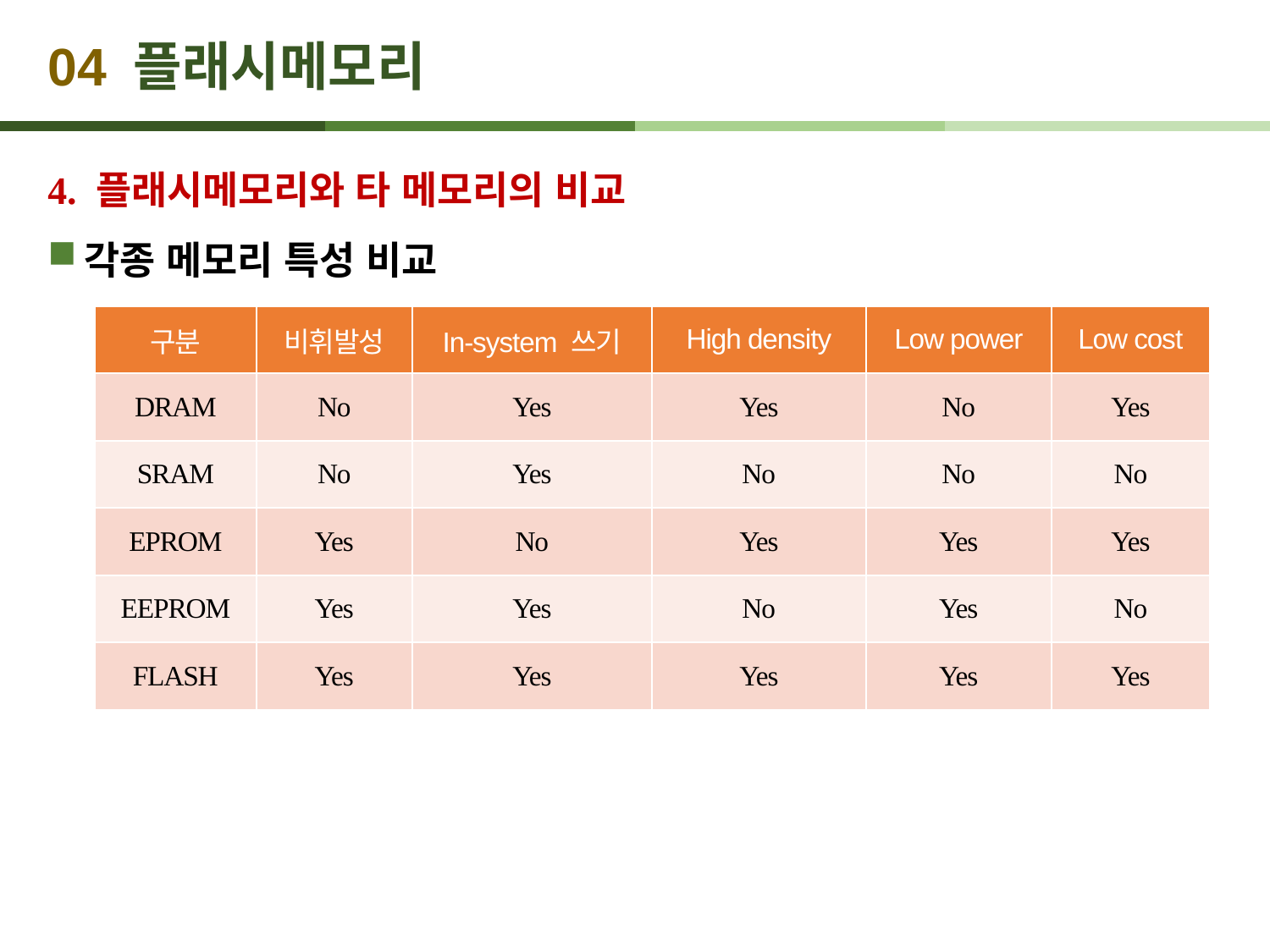

# 04 플래시메모리
4. 플래시메모리와 타 메모리의 비교
각종 메모리 특성 비교

| 구분 | 비휘발성 | In-system 쓰기 | High density | Low power | Low cost |
| --- | --- | --- | --- | --- | --- |
| DRAM | No | Yes | Yes | No | Yes |
| SRAM | No | Yes | No | No | No |
| EPROM | Yes | No | Yes | Yes | Yes |
| EEPROM | Yes | Yes | No | Yes | No |
| FLASH | Yes | Yes | Yes | Yes | Yes |